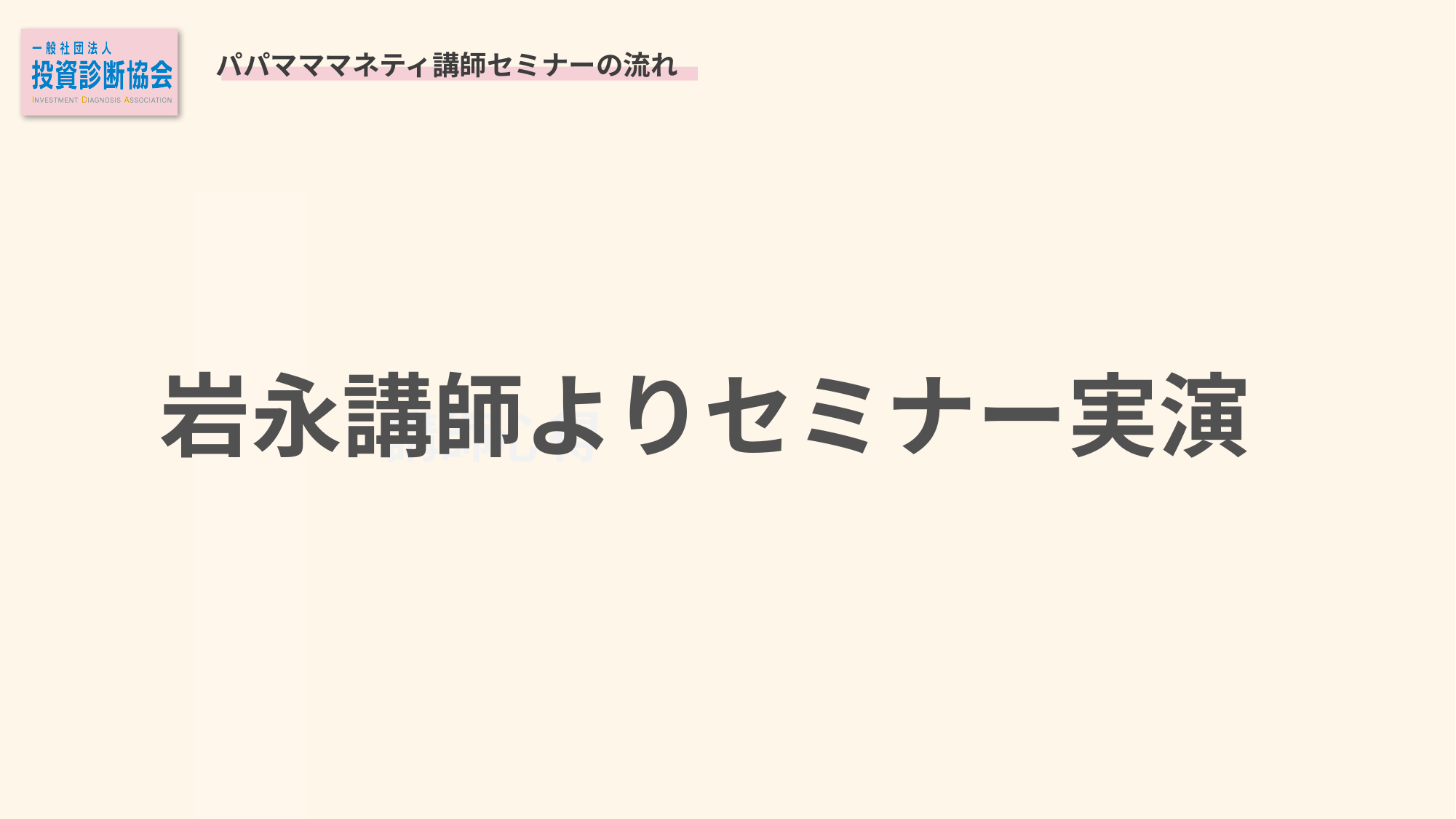

パパマママネティ講師セミナーの流れ

岩永講師よりセミナー実演
講師心得